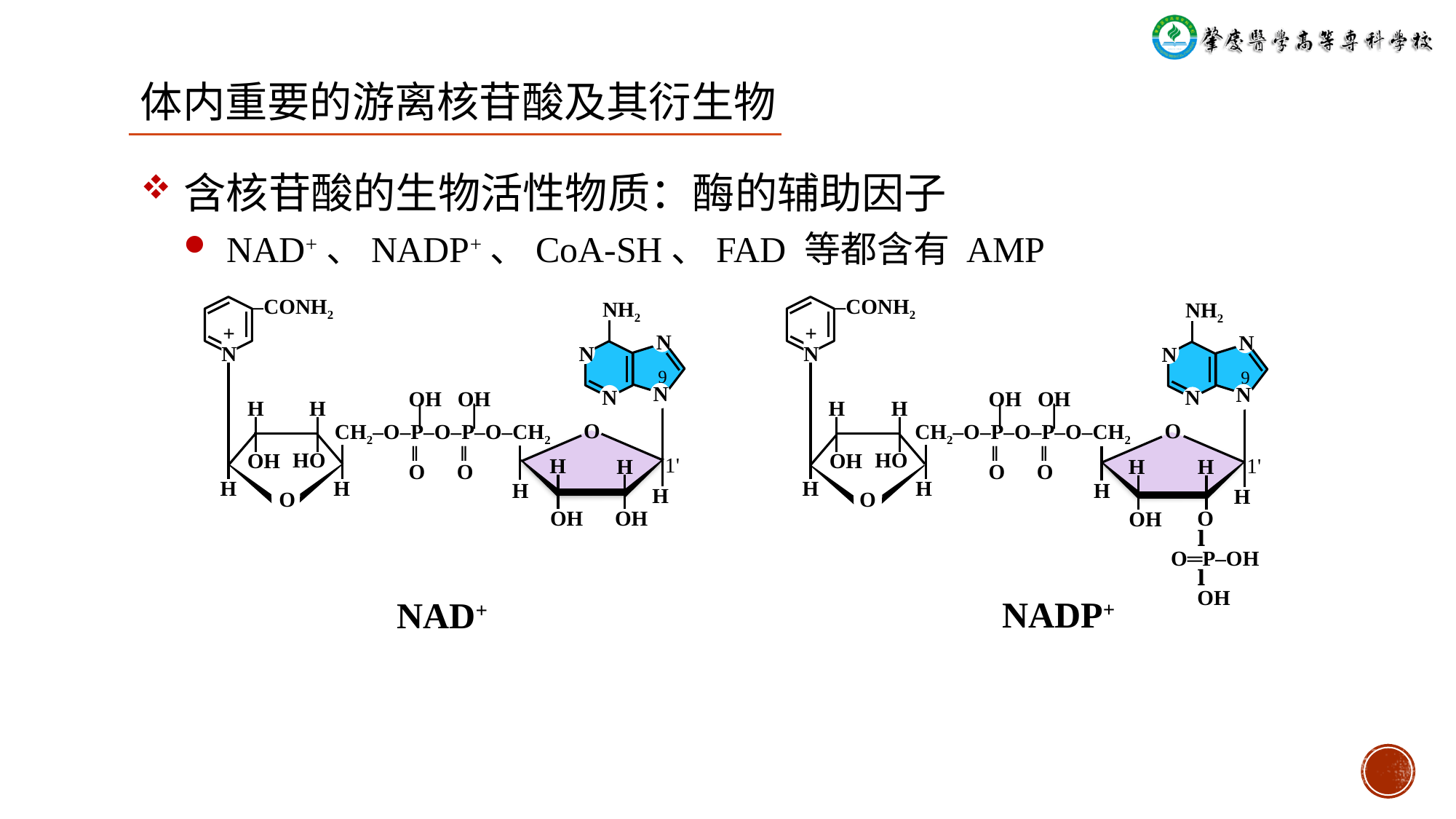

体内重要的游离核苷酸及其衍生物
含核苷酸的生物活性物质：酶的辅助因子
NAD+、NADP+、CoA-SH、FAD 等都含有 AMP
‒CONH2
‒CONH2
NH2
NH2

+
N
+
N

N
N

N
N

9
9
N
N

N

N

              OH   OH
               ׀        ׀
CH2‒O‒P‒O‒P‒O‒CH2
                 ‖        ǁ
              O      O
              OH   OH
               ׀        ׀
CH2‒O‒P‒O‒P‒O‒CH2
                 ‖        ǁ
              O      O
H
H
H
H
O
O

OH
OH
HO
HO
1'
1'
H
H
H
H

H
H
H
H
H
H
H
H
O
O
OH
OH
OH
     O
     ⅼ
O═P‒OH
     ⅼ
     OH
NADP+
NAD+